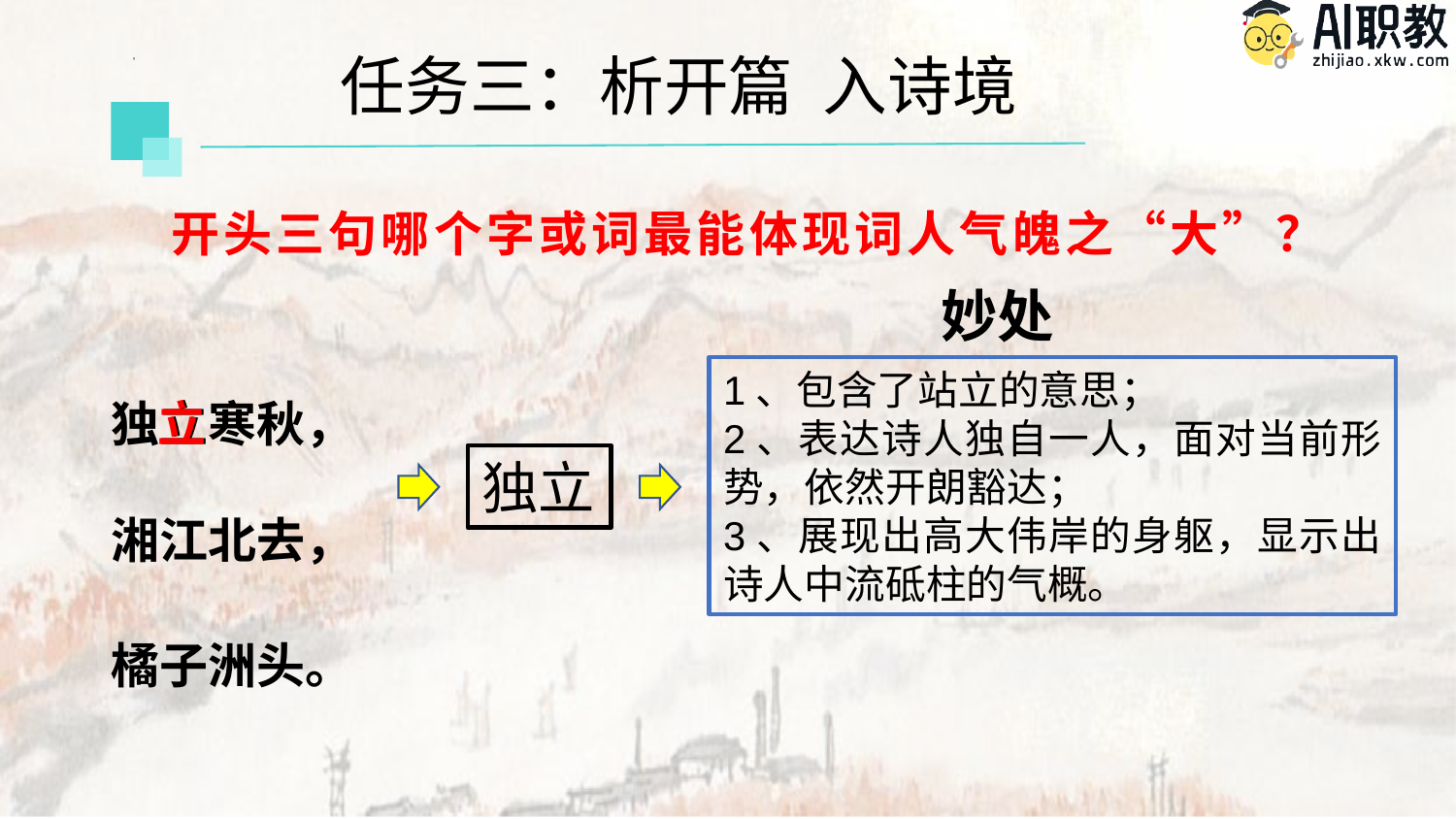

任务三：析开篇  入诗境

   开头三句哪个字或词最能体现词人气魄之“大”？
妙处
1、包含了站立的意思；
2、表达诗人独自一人，面对当前形势，依然开朗豁达；
3、展现出高大伟岸的身躯，显示出诗人中流砥柱的气概。
古典诗歌
独立寒秋，
湘江北去，
橘子洲头。
立
独立

现代新诗